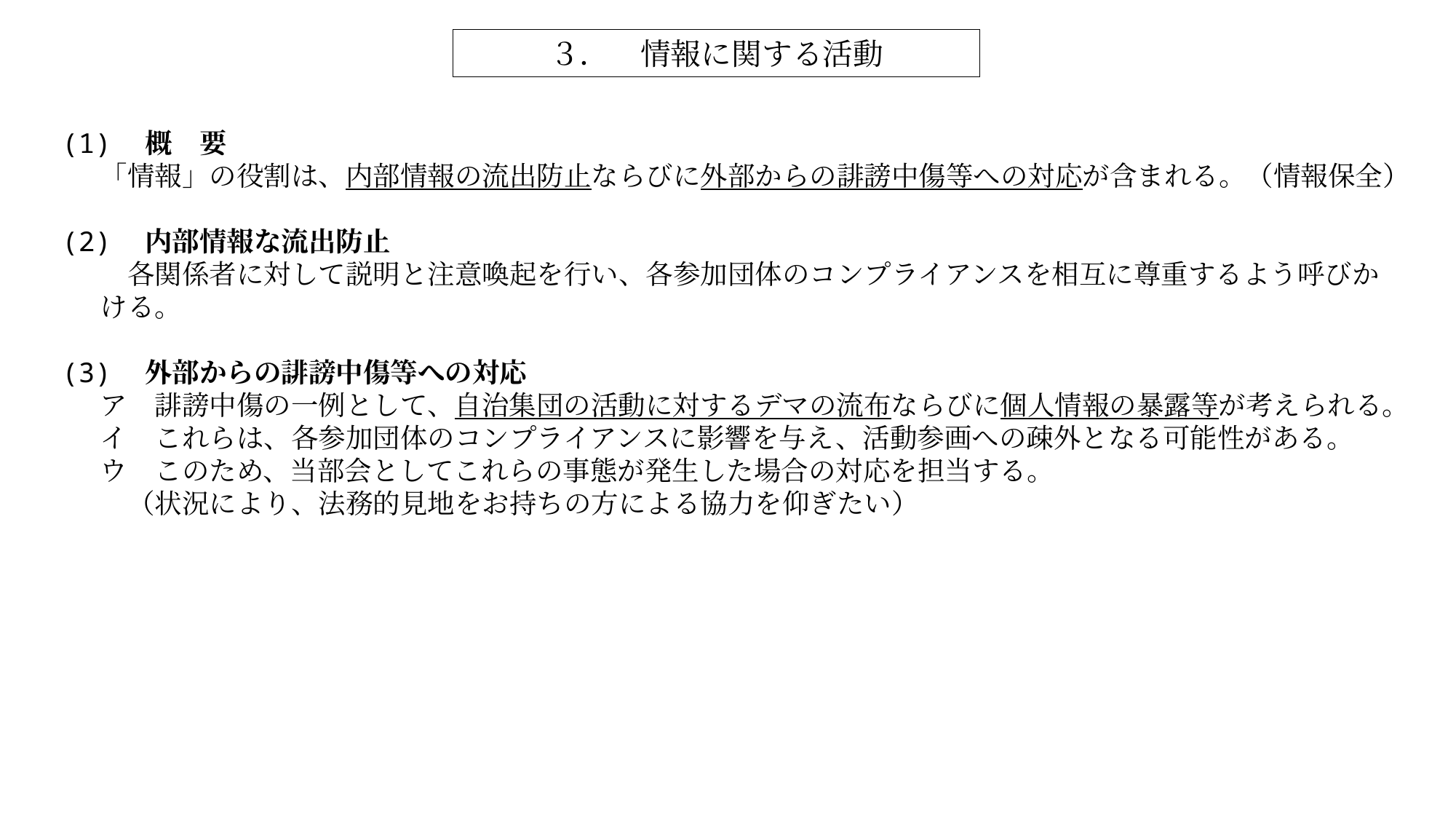

３．　情報に関する活動
 (1)　概　要
　　「情報」の役割は、内部情報の流出防止ならびに外部からの誹謗中傷等への対応が含まれる。（情報保全）

 (2)　内部情報な流出防止
　　　各関係者に対して説明と注意喚起を行い、各参加団体のコンプライアンスを相互に尊重するよう呼びか
　　ける。

 (3)　外部からの誹謗中傷等への対応
　　ア　誹謗中傷の一例として、自治集団の活動に対するデマの流布ならびに個人情報の暴露等が考えられる。
　　イ　これらは、各参加団体のコンプライアンスに影響を与え、活動参画への疎外となる可能性がある。
　　ウ　このため、当部会としてこれらの事態が発生した場合の対応を担当する。
　　　（状況により、法務的見地をお持ちの方による協力を仰ぎたい）